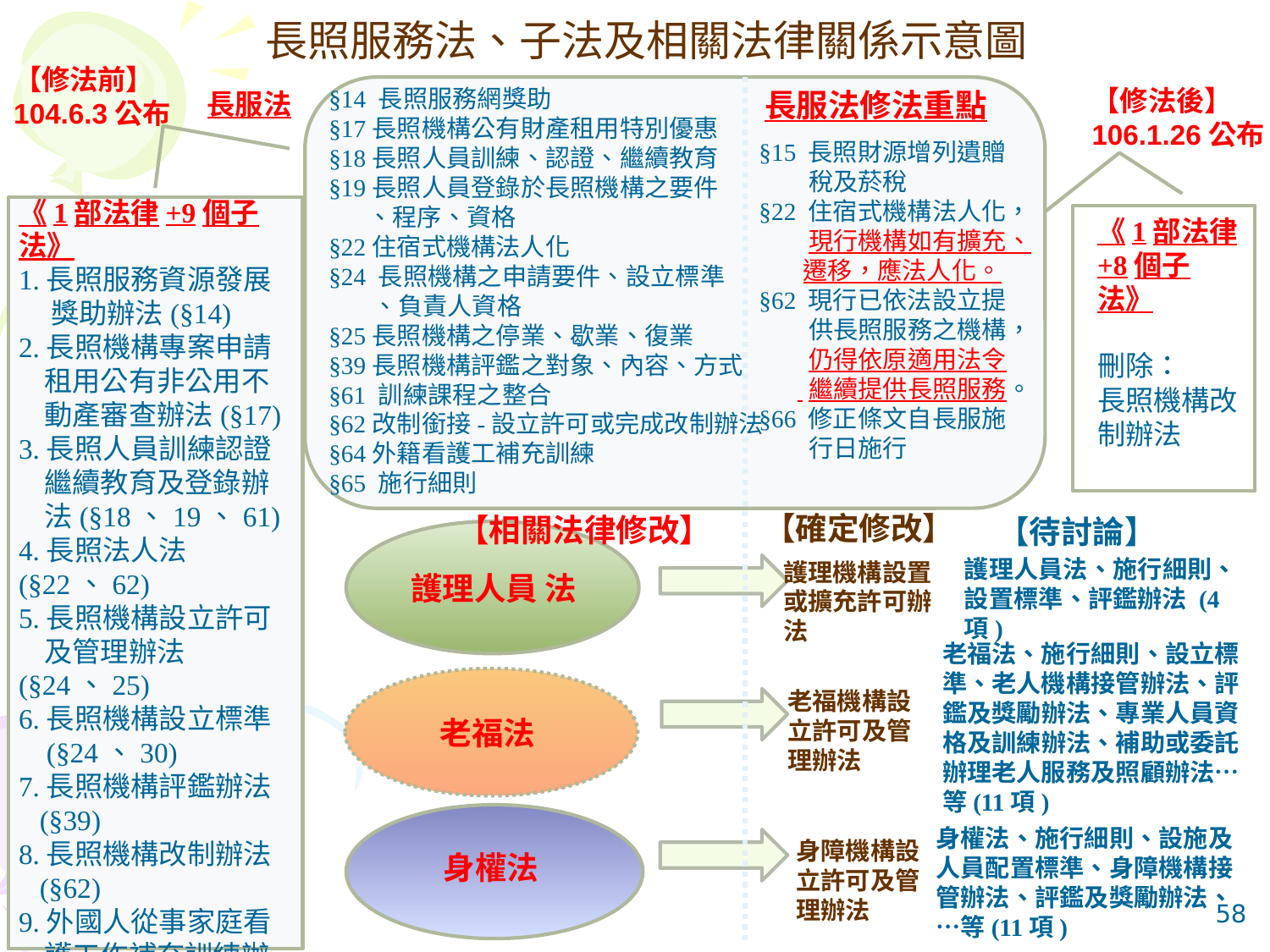

# 長照服務法、子法及相關法律關係示意圖
【修法前】
104.6.3公布
§14 長照服務網獎助
§17長照機構公有財產租用特別優惠
§18長照人員訓練、認證、繼續教育
§19長照人員登錄於長照機構之要件
      、程序、資格
§22住宿式機構法人化
§24 長照機構之申請要件、設立標準
       、負責人資格
§25長照機構之停業、歇業、復業
§39長照機構評鑑之對象、內容、方式
§61 訓練課程之整合
§62改制銜接-設立許可或完成改制辦法
§64外籍看護工補充訓練
§65 施行細則
【修法後】
106.1.26公布

長服法修法重點
長服法
§15 長照財源增列遺贈
        稅及菸稅
§22 住宿式機構法人化，
        現行機構如有擴充、
       遷移，應法人化。
§62 現行已依法設立提
        供長照服務之機構，
        仍得依原適用法令
        繼續提供長照服務。
§66 修正條文自長服施
        行日施行
《1部法律+9個子法》
1.長照服務資源發展
    獎助辦法(§14)
2.長照機構專案申請
   租用公有非公用不
   動產審查辦法(§17)
3.長照人員訓練認證
   繼續教育及登錄辦
   法(§18、19、61)
4.長照法人法(§22、62)
5.長照機構設立許可
   及管理辦法(§24、25)
6.長照機構設立標準
    (§24、30)
7.長照機構評鑑辦法
   (§39)
8.長照機構改制辦法
   (§62)
9.外國人從事家庭看
   護工作補充訓練辦
   法  (§64)
10.施行細則(§65)

《1部法律+8個子法》

刪除：
長照機構改制辦法
【確定修改】
【相關法律修改】
【待討論】

  護理人員 法

  老福法

  身權法
護理人員法、施行細則、設置標準、評鑑辦法 (4項)
護理機構設置或擴充許可辦法

老福法、施行細則、設立標準、老人機構接管辦法、評鑑及獎勵辦法、專業人員資格及訓練辦法、補助或委託辦理老人服務及照顧辦法…等(11項)
老福機構設立許可及管理辦法

身權法、施行細則、設施及人員配置標準、身障機構接管辦法、評鑑及獎勵辦法、…等(11項)

身障機構設立許可及管理辦法
58